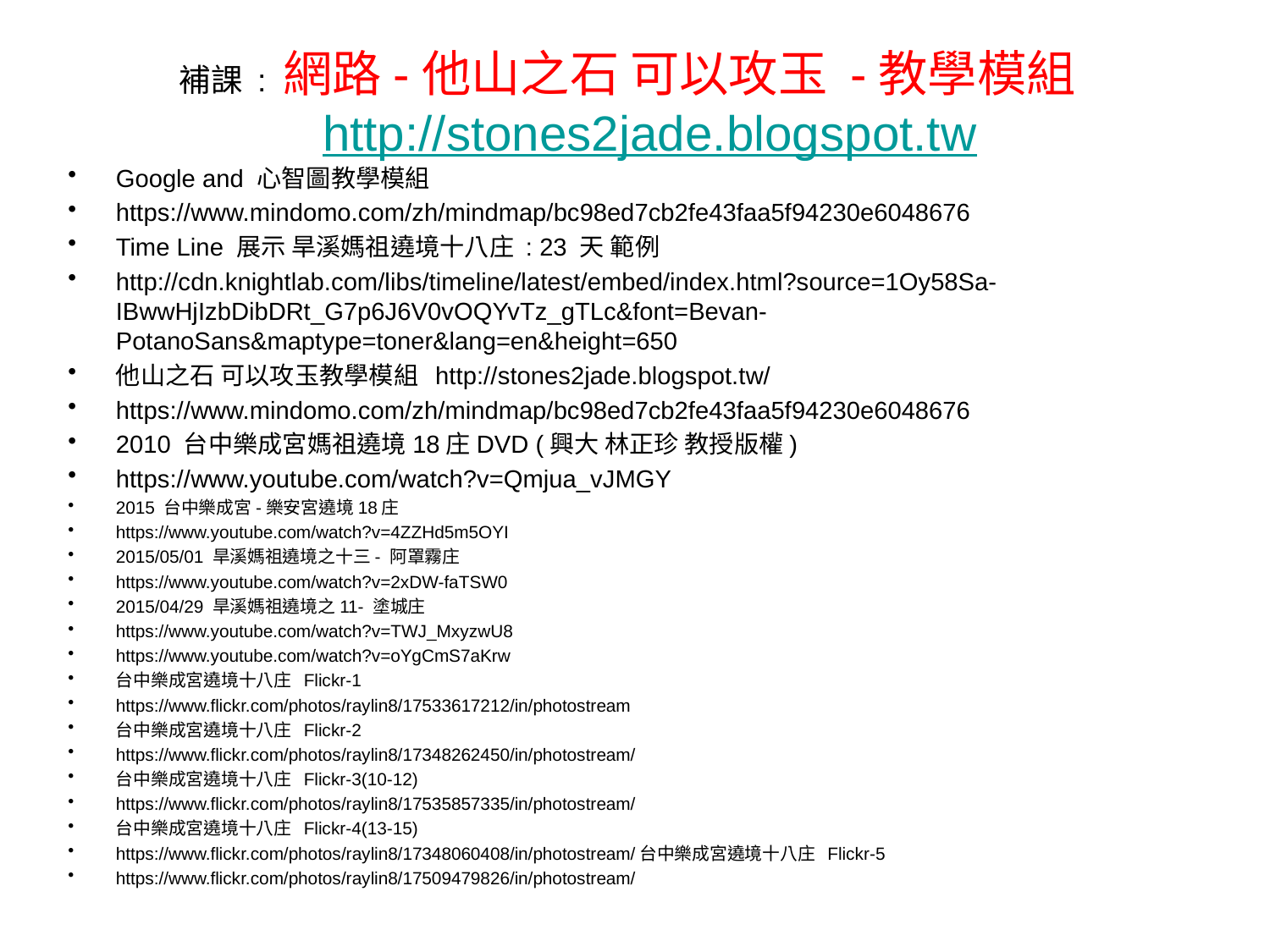

補課 : 網路-他山之石 可以攻玉 -教學模組   http://stones2jade.blogspot.tw
# Google and 心智圖教學模組
https://www.mindomo.com/zh/mindmap/bc98ed7cb2fe43faa5f94230e6048676
Time Line 展示 旱溪媽祖遶境十八庄 : 23 天 範例
http://cdn.knightlab.com/libs/timeline/latest/embed/index.html?source=1Oy58Sa-IBwwHjIzbDibDRt_G7p6J6V0vOQYvTz_gTLc&font=Bevan-PotanoSans&maptype=toner&lang=en&height=650
他山之石 可以攻玉教學模組  http://stones2jade.blogspot.tw/
https://www.mindomo.com/zh/mindmap/bc98ed7cb2fe43faa5f94230e6048676
2010 台中樂成宮媽祖遶境18庄DVD (興大 林正珍 教授版權)
https://www.youtube.com/watch?v=Qmjua_vJMGY
2015 台中樂成宮-樂安宮遶境18庄
https://www.youtube.com/watch?v=4ZZHd5m5OYI
2015/05/01 旱溪媽祖遶境之十三- 阿罩霧庄
https://www.youtube.com/watch?v=2xDW-faTSW0
2015/04/29 旱溪媽祖遶境之11- 塗城庄
https://www.youtube.com/watch?v=TWJ_MxyzwU8
https://www.youtube.com/watch?v=oYgCmS7aKrw
台中樂成宮遶境十八庄  Flickr-1
https://www.flickr.com/photos/raylin8/17533617212/in/photostream
台中樂成宮遶境十八庄  Flickr-2
https://www.flickr.com/photos/raylin8/17348262450/in/photostream/
台中樂成宮遶境十八庄  Flickr-3(10-12)
https://www.flickr.com/photos/raylin8/17535857335/in/photostream/
台中樂成宮遶境十八庄  Flickr-4(13-15)
https://www.flickr.com/photos/raylin8/17348060408/in/photostream/台中樂成宮遶境十八庄  Flickr-5
https://www.flickr.com/photos/raylin8/17509479826/in/photostream/